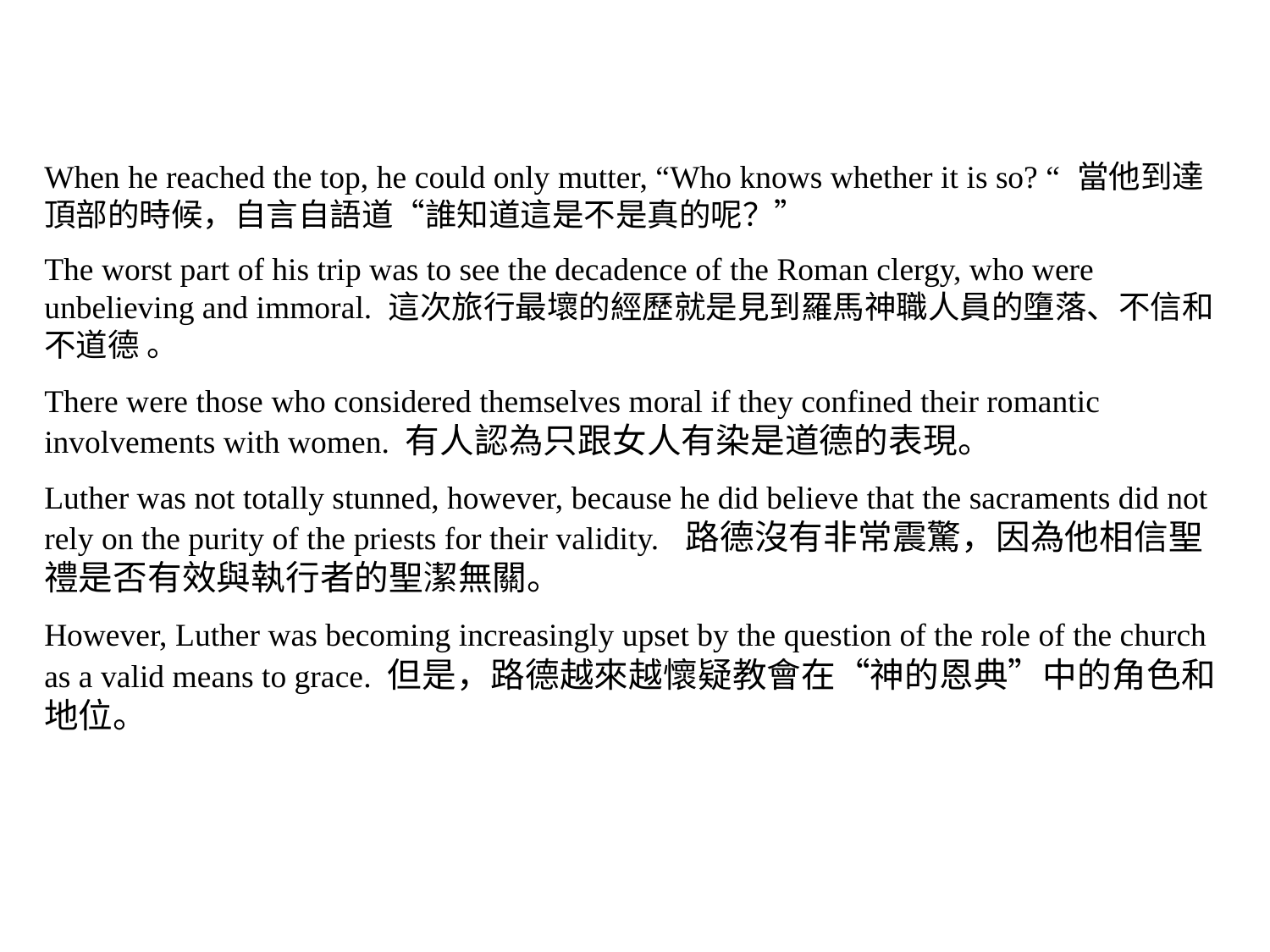

When he reached the top, he could only mutter, “Who knows whether it is so? “ 當他到達頂部的時候，自言自語道“誰知道這是不是真的呢？”
The worst part of his trip was to see the decadence of the Roman clergy, who were unbelieving and immoral. 這次旅行最壞的經歷就是見到羅馬神職人員的墮落、不信和不道德 。
There were those who considered themselves moral if they confined their romantic involvements with women. 有人認為只跟女人有染是道德的表現。
Luther was not totally stunned, however, because he did believe that the sacraments did not rely on the purity of the priests for their validity.  路德沒有非常震驚，因為他相信聖禮是否有效與執行者的聖潔無關。
However, Luther was becoming increasingly upset by the question of the role of the church as a valid means to grace. 但是，路德越來越懷疑教會在“神的恩典”中的角色和地位。